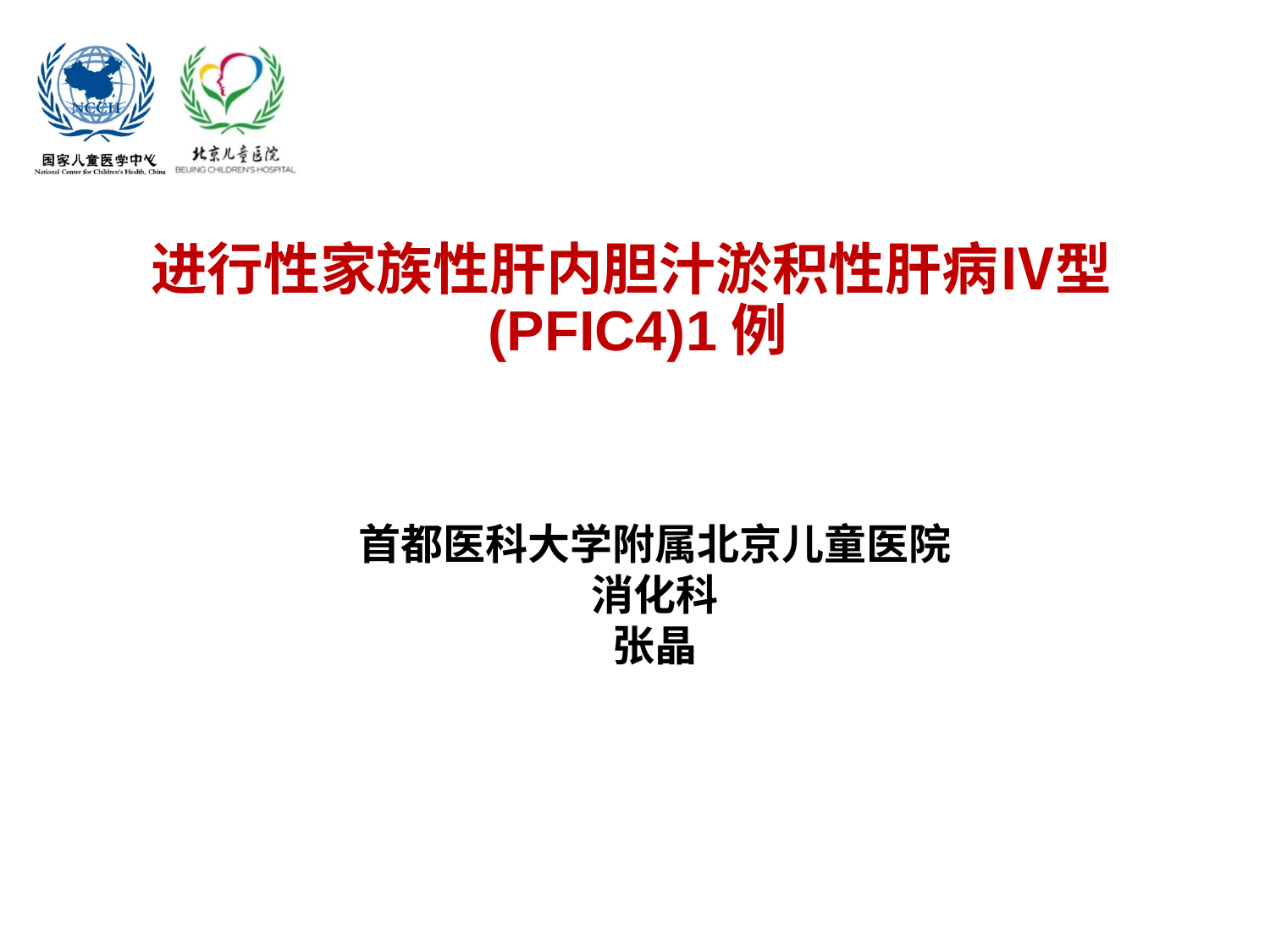

# 进行性家族性肝内胆汁淤积性肝病Ⅳ型(PFIC4)1例
首都医科大学附属北京儿童医院
消化科
张晶